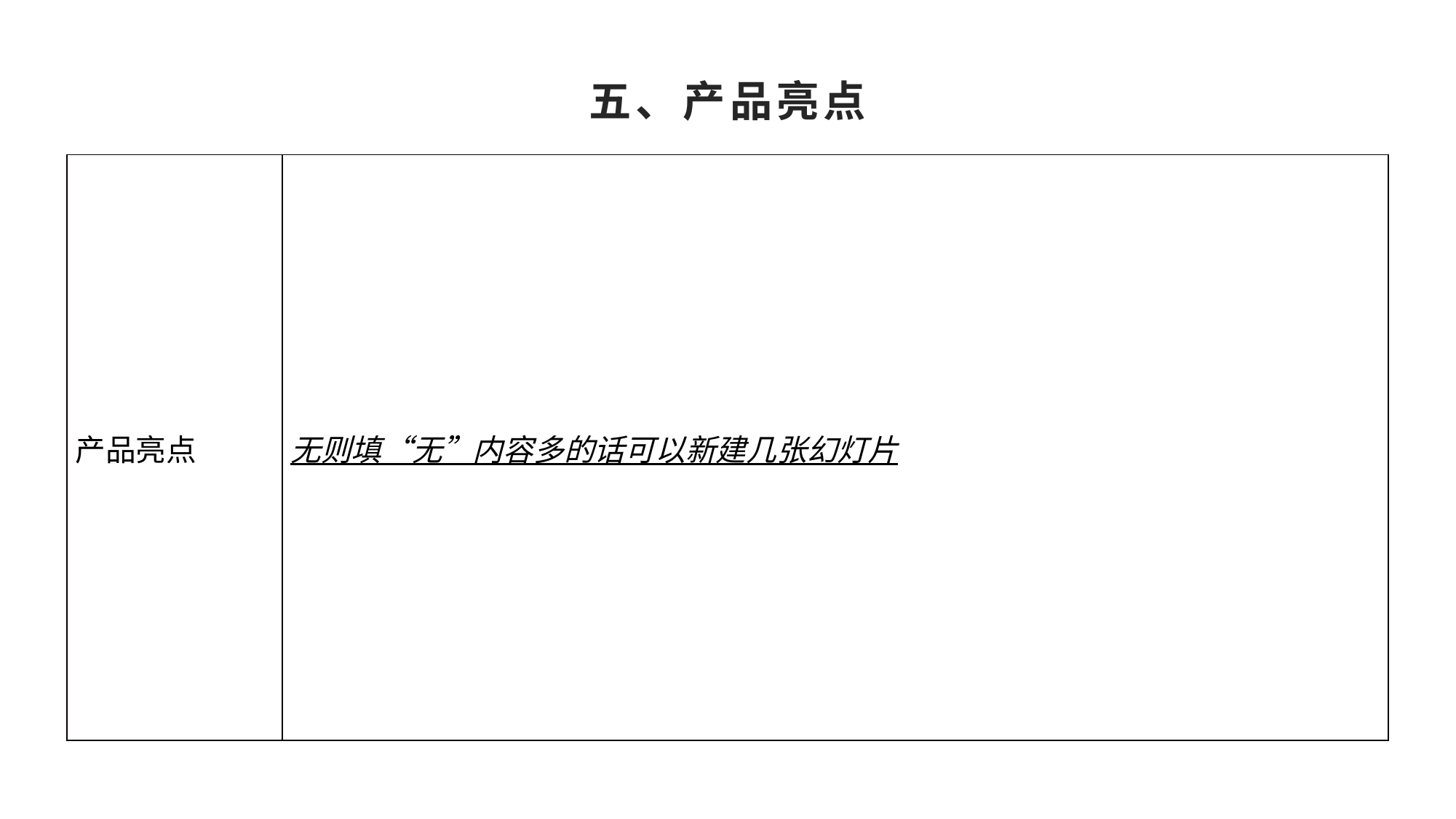

# 五、产品亮点

| 产品亮点 | 无则填“无”内容多的话可以新建几张幻灯片 |
| --- | --- |